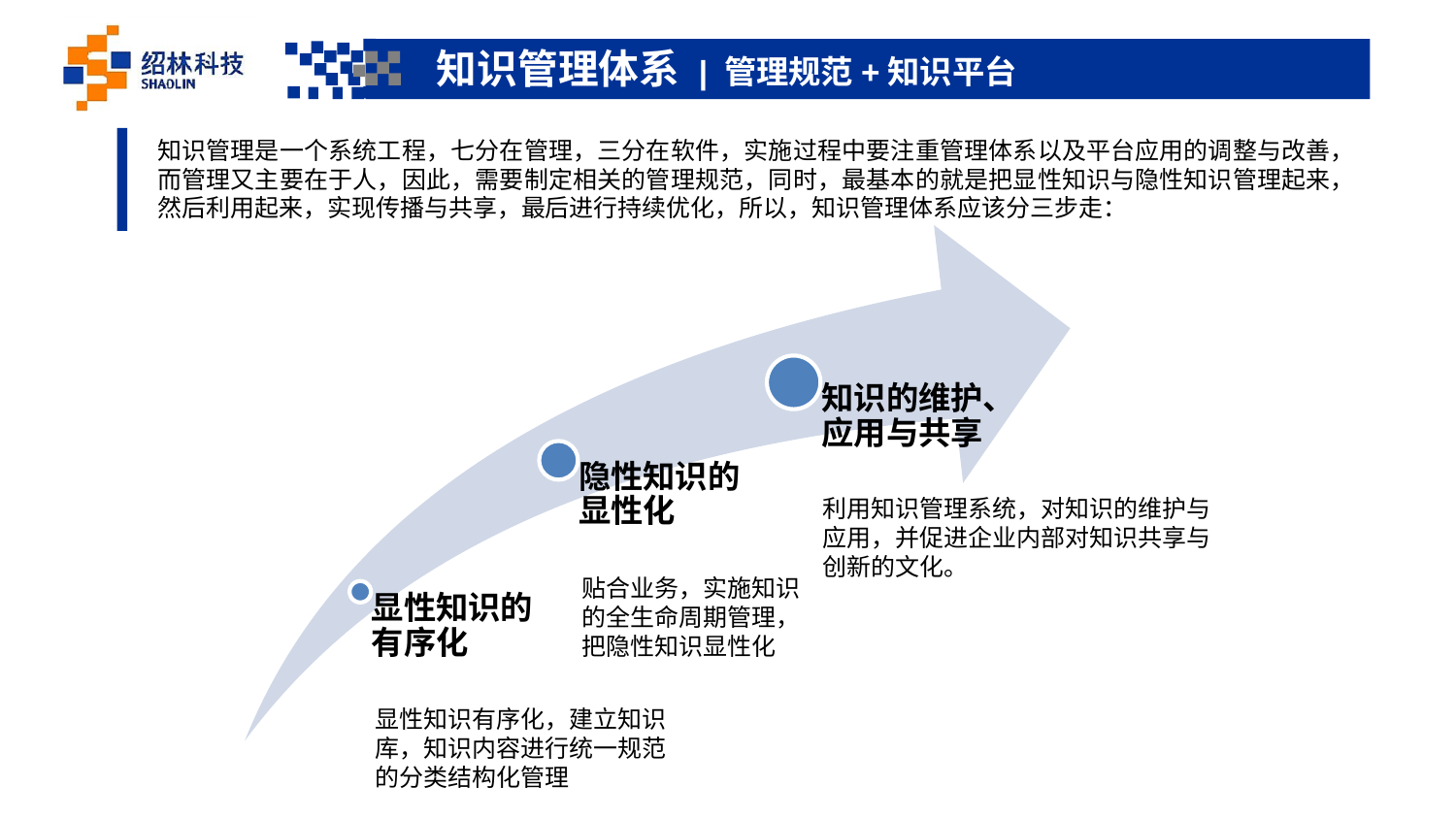

知识管理体系 | 管理规范+知识平台

知识管理是一个系统工程，七分在管理，三分在软件，实施过程中要注重管理体系以及平台应用的调整与改善，而管理又主要在于人，因此，需要制定相关的管理规范，同时，最基本的就是把显性知识与隐性知识管理起来，然后利用起来，实现传播与共享，最后进行持续优化，所以，知识管理体系应该分三步走：
显性知识的有序化
隐性知识的显性化
知识的维护、应用与共享
利用知识管理系统，对知识的维护与应用，并促进企业内部对知识共享与创新的文化。
贴合业务，实施知识的全生命周期管理，把隐性知识显性化
显性知识有序化，建立知识库，知识内容进行统一规范的分类结构化管理